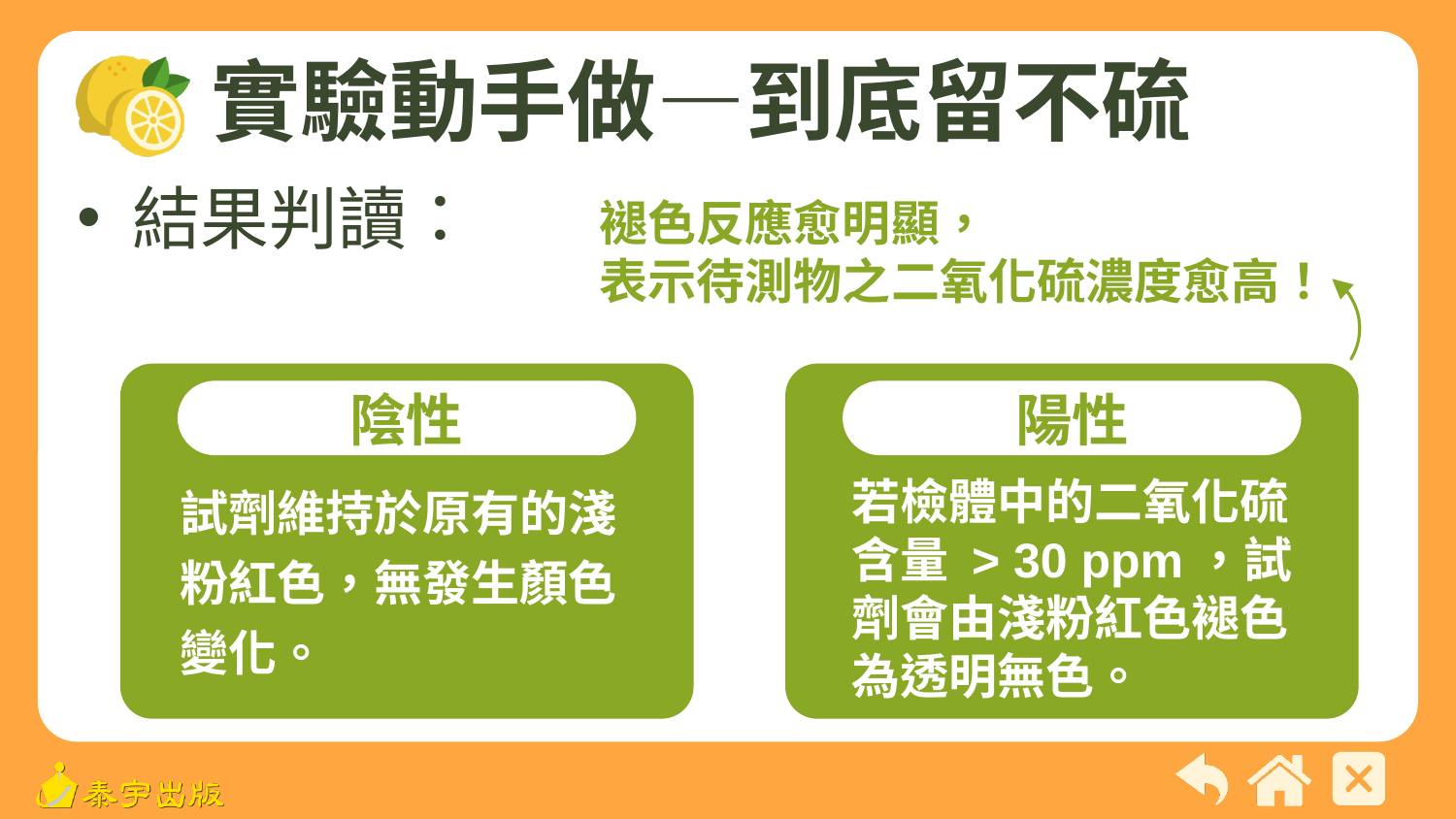

# 實驗動手做—到底留不硫
結果判讀：
褪色反應愈明顯，
表示待測物之二氧化硫濃度愈高！

陰性
試劑維持於原有的淺粉紅色，無發生顏色變化。

陽性
若檢體中的二氧化硫含量 > 30 ppm，試劑會由淺粉紅色褪色為透明無色。